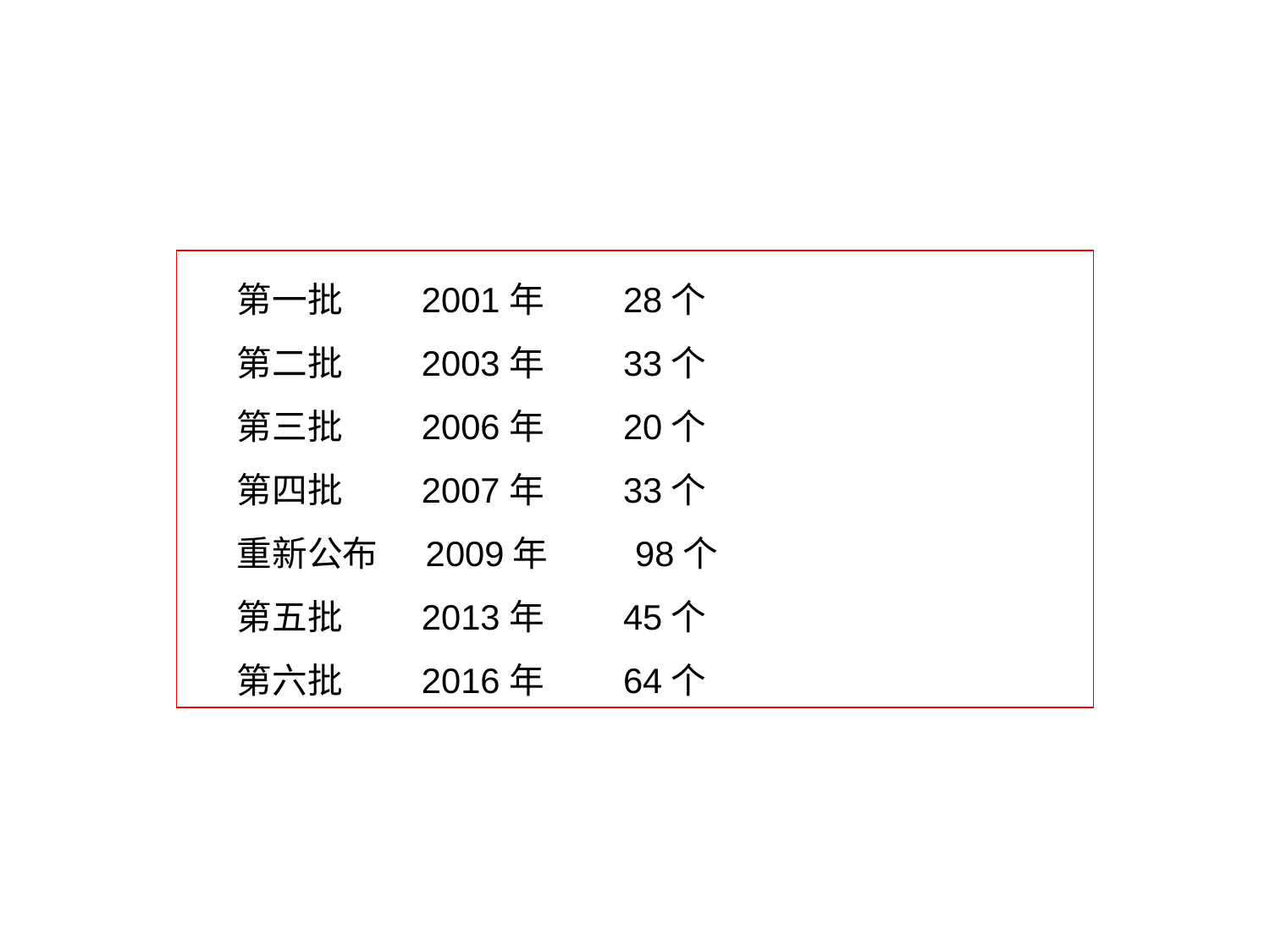

第一批         2001年         28个
     第二批         2003年         33个
     第三批         2006年         20个
     第四批         2007年         33个
     重新公布     2009年          98个
     第五批         2013年         45个
     第六批         2016年         64个
10